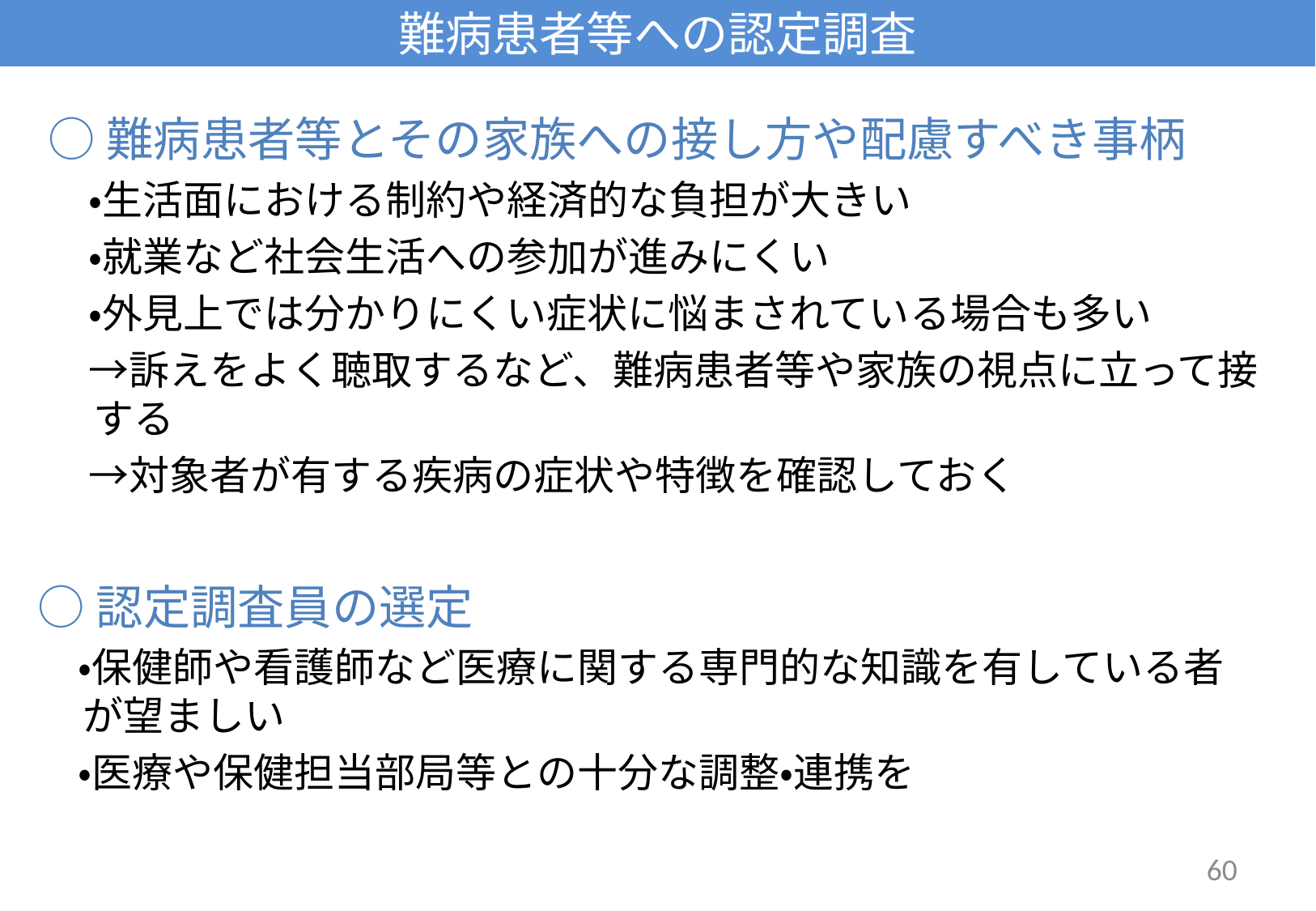

# 難病患者等への認定調査
○難病患者等とその家族への接し方や配慮すべき事柄
　・生活面における制約や経済的な負担が大きい
　・就業など社会生活への参加が進みにくい
　・外見上では分かりにくい症状に悩まされている場合も多い
　→訴えをよく聴取するなど、難病患者等や家族の視点に立って接する
　→対象者が有する疾病の症状や特徴を確認しておく
○認定調査員の選定
　・保健師や看護師など医療に関する専門的な知識を有している者が望ましい
　・医療や保健担当部局等との十分な調整・連携を
60